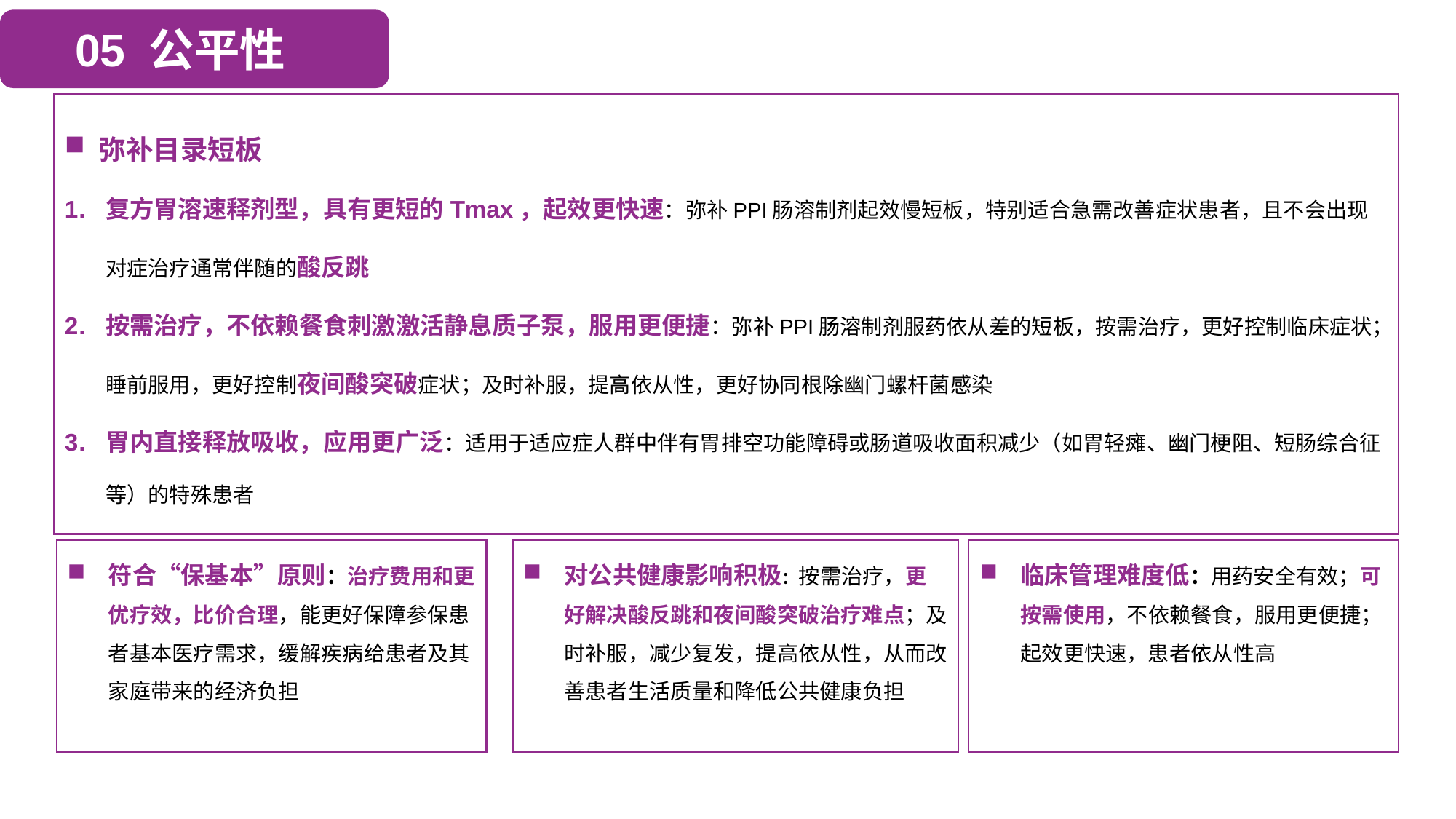

05 公平性
弥补目录短板
复方胃溶速释剂型，具有更短的Tmax，起效更快速：弥补PPI肠溶制剂起效慢短板，特别适合急需改善症状患者，且不会出现对症治疗通常伴随的酸反跳
按需治疗，不依赖餐食刺激激活静息质子泵，服用更便捷：弥补PPI肠溶制剂服药依从差的短板，按需治疗，更好控制临床症状；睡前服用，更好控制夜间酸突破症状；及时补服，提高依从性，更好协同根除幽门螺杆菌感染
胃内直接释放吸收，应用更广泛：适用于适应症人群中伴有胃排空功能障碍或肠道吸收面积减少（如胃轻瘫、幽门梗阻、短肠综合征等）的特殊患者
符合“保基本”原则：治疗费用和更优疗效，比价合理，能更好保障参保患者基本医疗需求，缓解疾病给患者及其家庭带来的经济负担

对公共健康影响积极：按需治疗，更好解决酸反跳和夜间酸突破治疗难点；及时补服，减少复发，提高依从性，从而改善患者生活质量和降低公共健康负担

临床管理难度低：用药安全有效；可按需使用，不依赖餐食，服用更便捷；起效更快速，患者依从性高